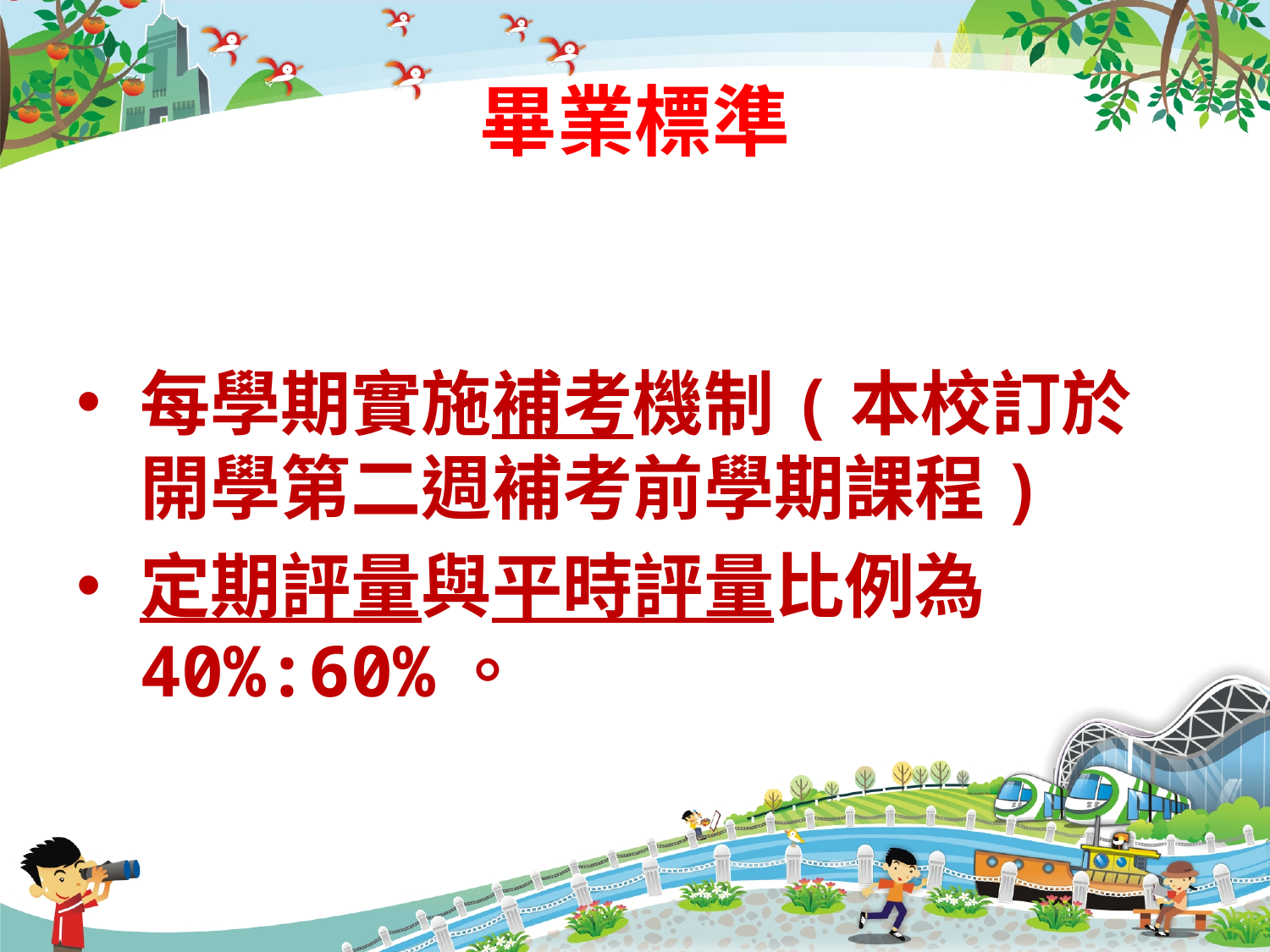

畢業標準
每學期實施補考機制(本校訂於開學第二週補考前學期課程)
定期評量與平時評量比例為40%:60%。